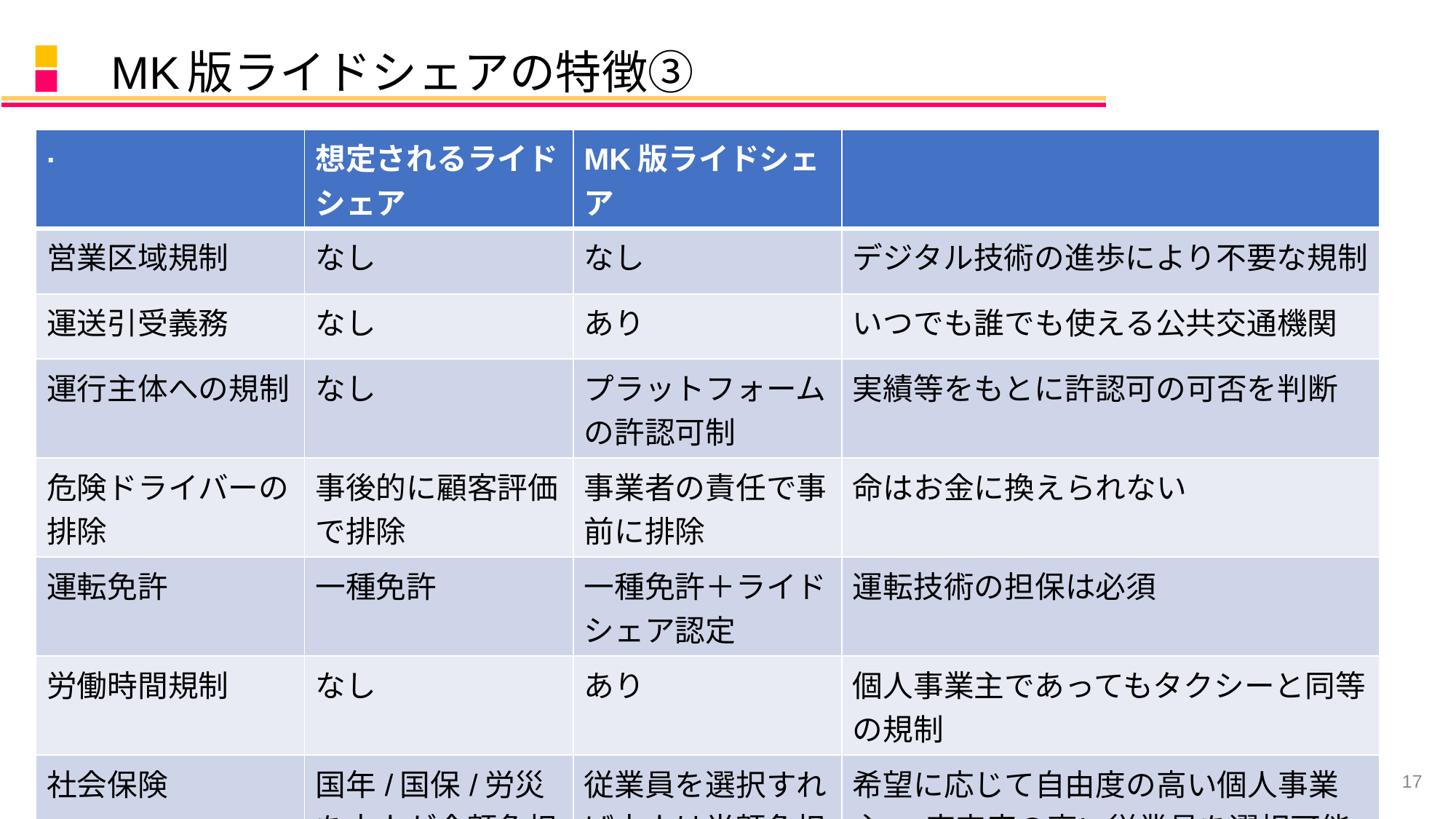

# MK版ライドシェアの特徴③

| . | 想定されるライドシェア | MK版ライドシェア |  |
| --- | --- | --- | --- |
| 営業区域規制 | なし | なし | デジタル技術の進歩により不要な規制 |
| 運送引受義務 | なし | あり | いつでも誰でも使える公共交通機関 |
| 運行主体への規制 | なし | プラットフォームの許認可制 | 実績等をもとに許認可の可否を判断 |
| 危険ドライバーの排除 | 事後的に顧客評価で排除 | 事業者の責任で事前に排除 | 命はお金に換えられない |
| 運転免許 | 一種免許 | 一種免許＋ライドシェア認定 | 運転技術の担保は必須 |
| 労働時間規制 | なし | あり | 個人事業主であってもタクシーと同等の規制 |
| 社会保険 | 国年/国保/労災を本人が全額負担 | 従業員を選択すれば本人は半額負担 | 希望に応じて自由度の高い個人事業主or安定度の高い従業員を選択可能 |
17